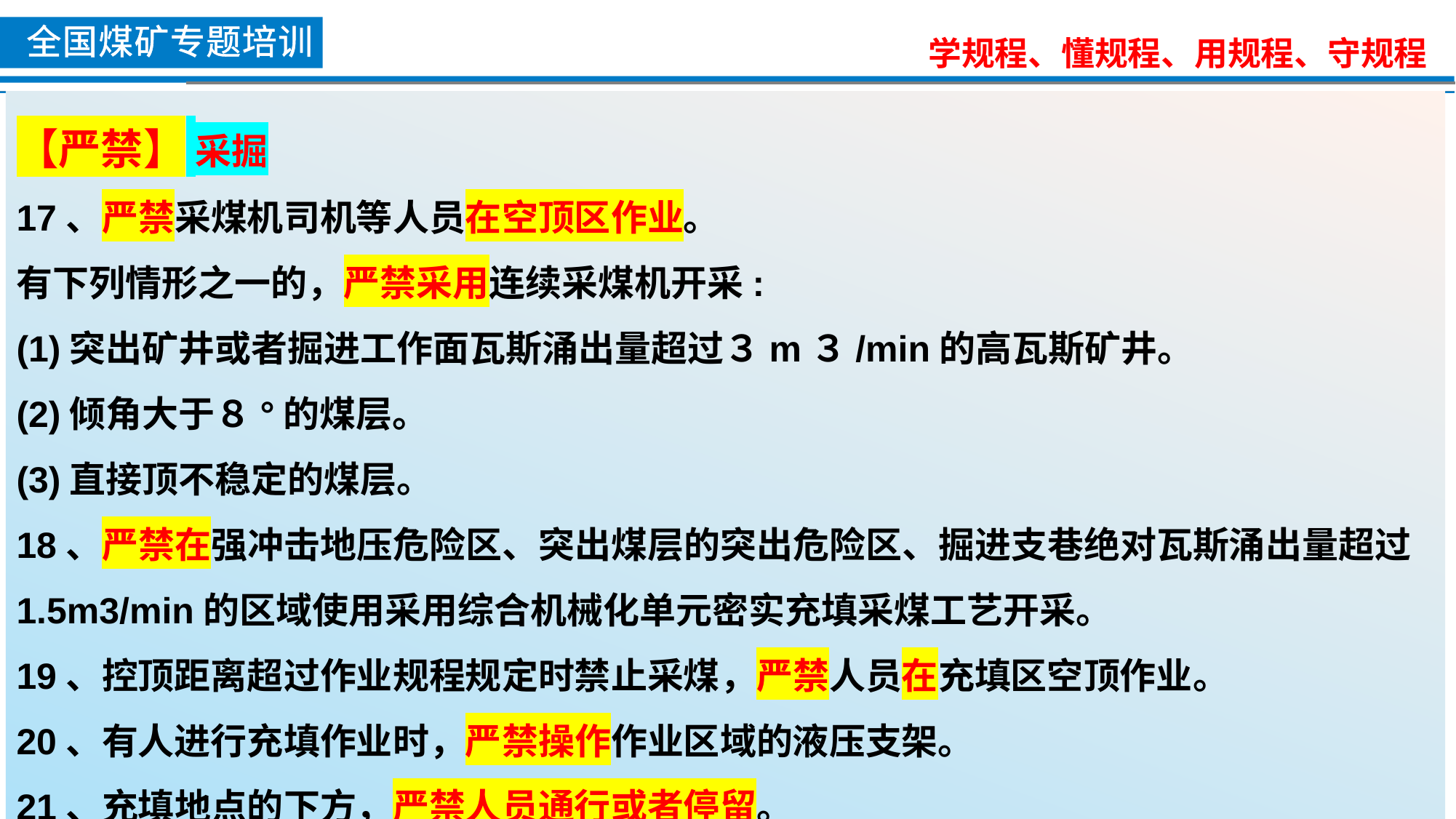

【严禁】 采掘
17、严禁采煤机司机等人员在空顶区作业。
有下列情形之一的，严禁采用连续采煤机开采:
(1)突出矿井或者掘进工作面瓦斯涌出量超过３m３/min的高瓦斯矿井。
(2)倾角大于８°的煤层。
(3)直接顶不稳定的煤层。
18、严禁在强冲击地压危险区、突出煤层的突出危险区、掘进支巷绝对瓦斯涌出量超过1.5m3/min的区域使用采用综合机械化单元密实充填采煤工艺开采。
19、控顶距离超过作业规程规定时禁止采煤，严禁人员在充填区空顶作业。
20、有人进行充填作业时，严禁操作作业区域的液压支架。
21、充填地点的下方，严禁人员通行或者停留。